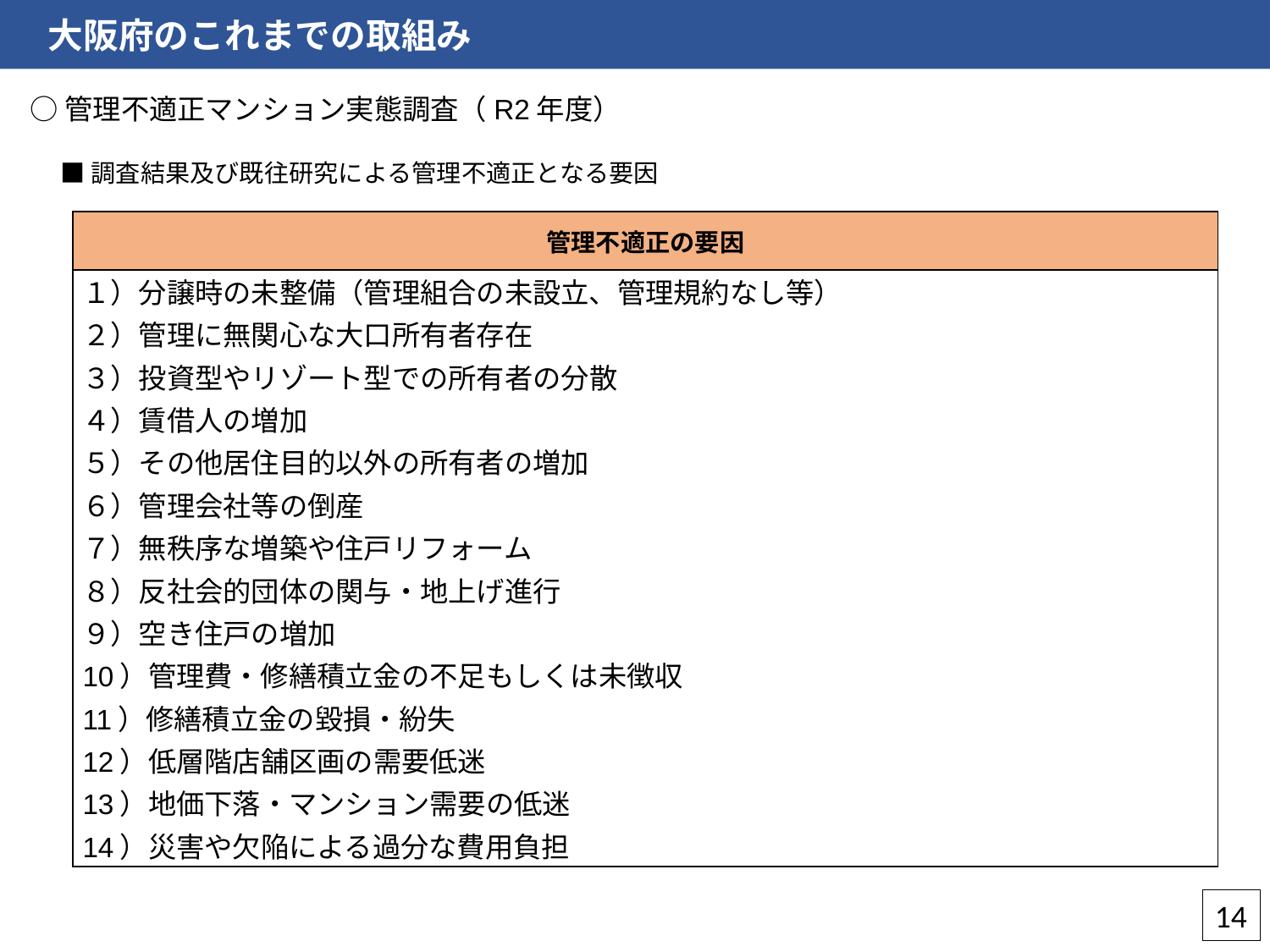

大阪府のこれまでの取組み
○管理不適正マンション実態調査（R2年度）
■調査結果及び既往研究による管理不適正となる要因
| 管理不適正の要因 |
| --- |
| １）分譲時の未整備（管理組合の未設立、管理規約なし等） |
| ２）管理に無関心な大口所有者存在 |
| ３）投資型やリゾート型での所有者の分散 |
| ４）賃借人の増加 |
| ５）その他居住目的以外の所有者の増加 |
| ６）管理会社等の倒産 |
| ７）無秩序な増築や住戸リフォーム |
| ８）反社会的団体の関与・地上げ進行 |
| ９）空き住戸の増加 |
| 10）管理費・修繕積立金の不足もしくは未徴収 |
| 11）修繕積立金の毀損・紛失 |
| 12）低層階店舗区画の需要低迷 |
| 13）地価下落・マンション需要の低迷 |
| 14）災害や欠陥による過分な費用負担 |
14